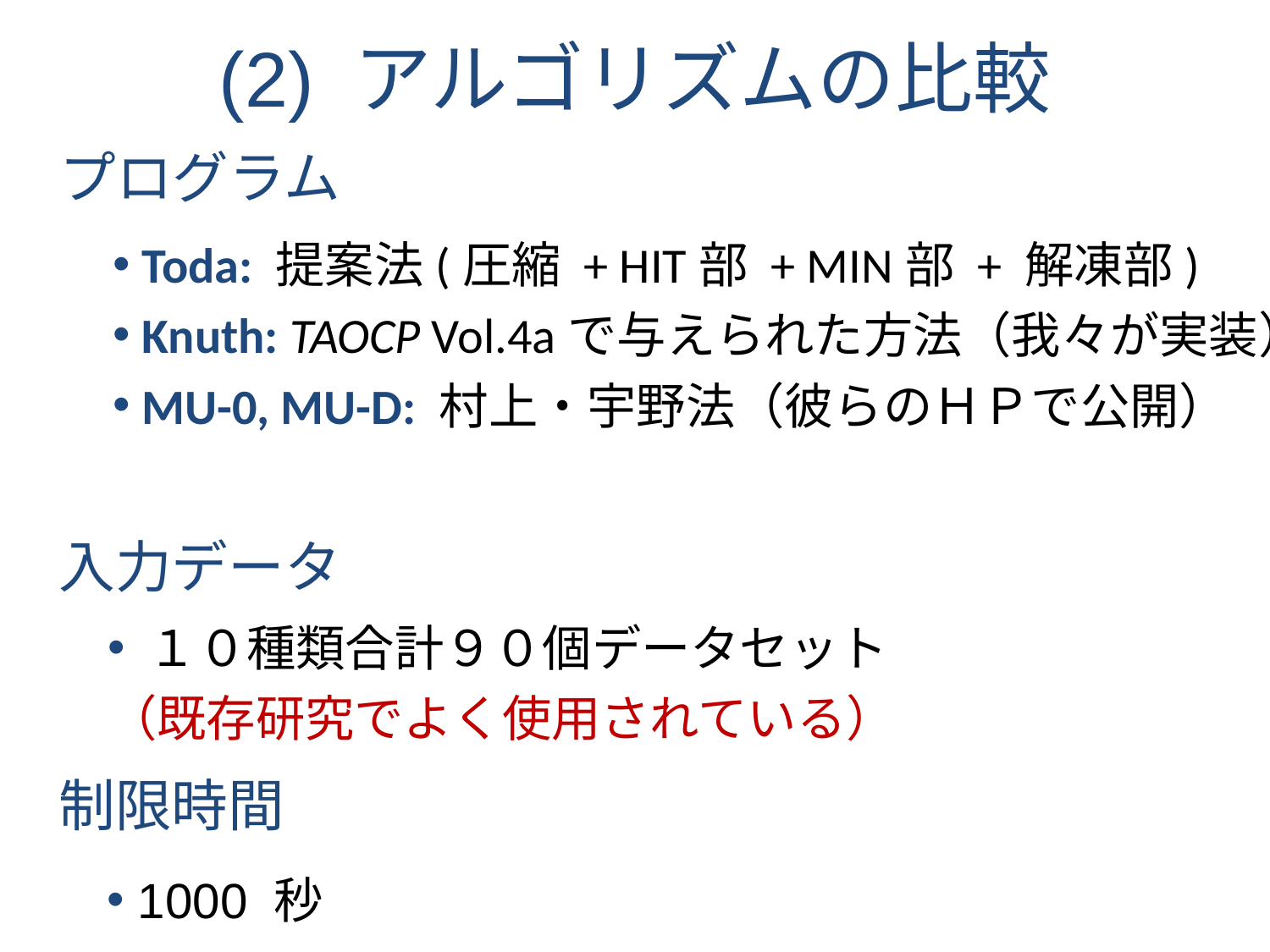

# (2) アルゴリズムの比較
プログラム
 Toda: 提案法(圧縮 + HIT部 + MIN部 + 解凍部)
 Knuth: TAOCP Vol.4aで与えられた方法（我々が実装）
 MU-0, MU-D: 村上・宇野法（彼らのＨＰで公開）
入力データ
 １０種類合計９０個データセット
（既存研究でよく使用されている）
制限時間
 1000 秒